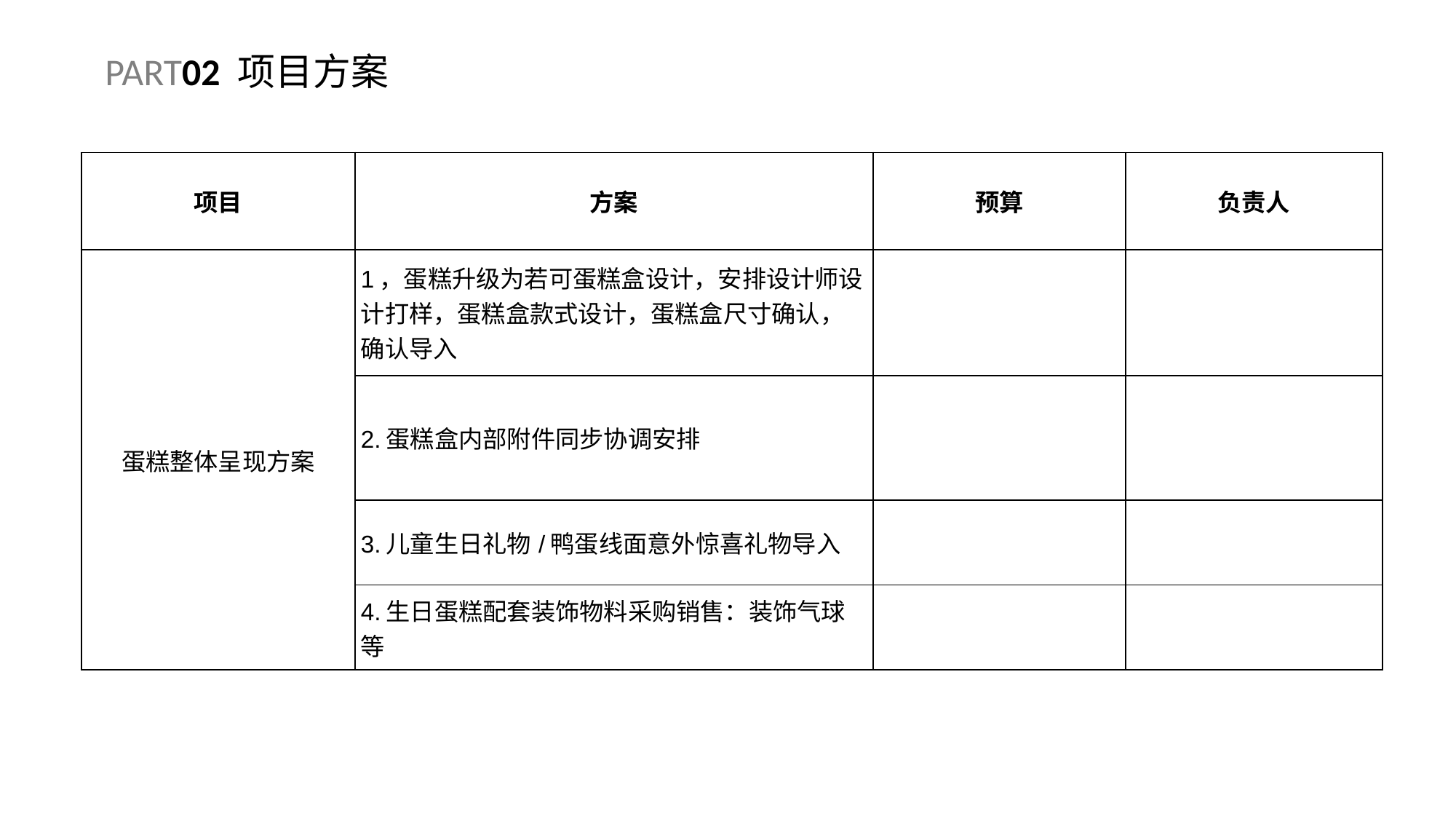

PART02 项目方案
| 项目 | 方案 | 预算 | 负责人 |
| --- | --- | --- | --- |
| 蛋糕整体呈现方案 | 1，蛋糕升级为若可蛋糕盒设计，安排设计师设计打样，蛋糕盒款式设计，蛋糕盒尺寸确认，确认导入 |  |  |
|  | 2.蛋糕盒内部附件同步协调安排 |  |  |
|  | 3.儿童生日礼物/鸭蛋线面意外惊喜礼物导入 |  |  |
|  | 4.生日蛋糕配套装饰物料采购销售：装饰气球等 |  |  |